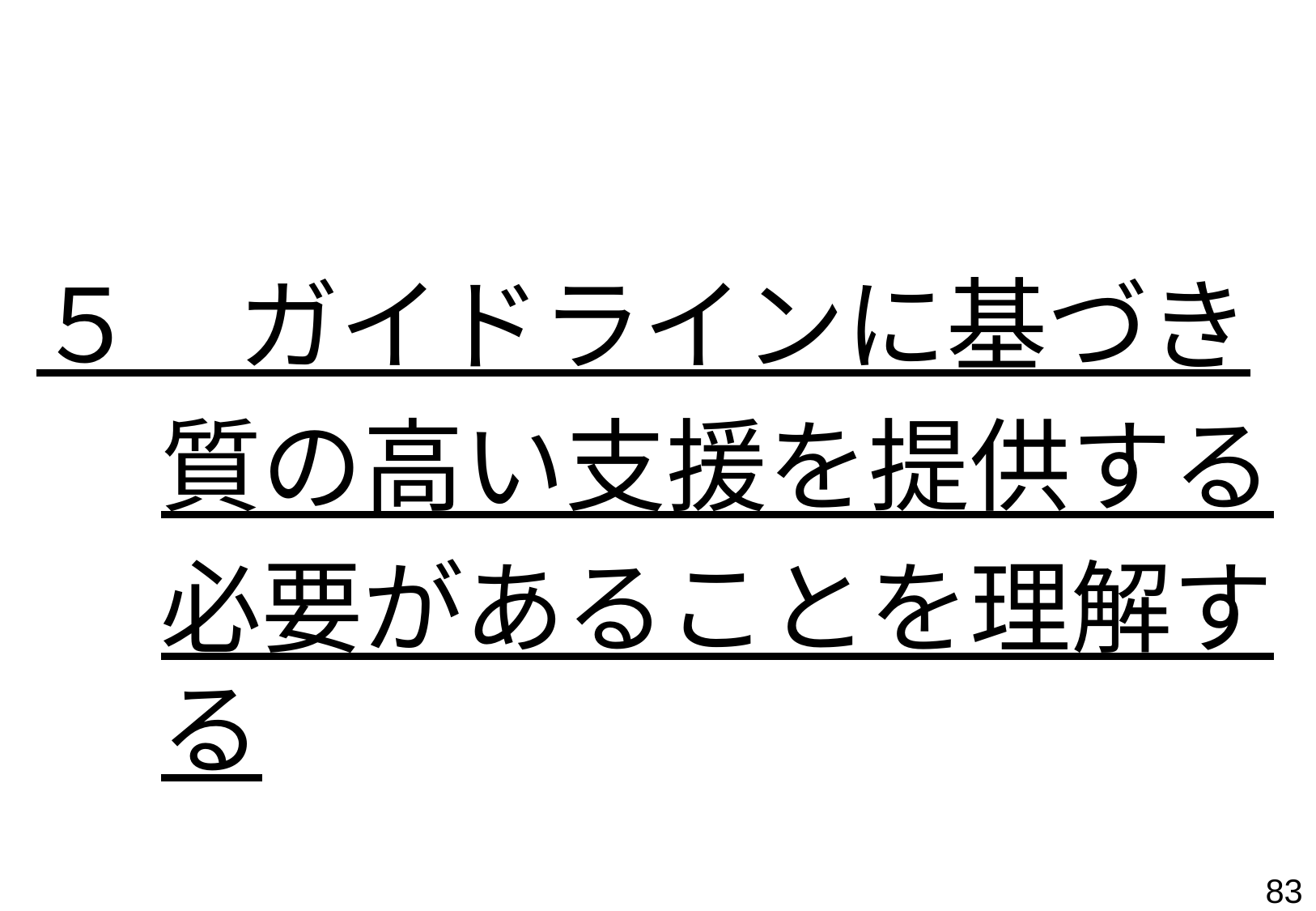

５　ガイドラインに基づき
質の高い支援を提供する
必要があることを理解する
83